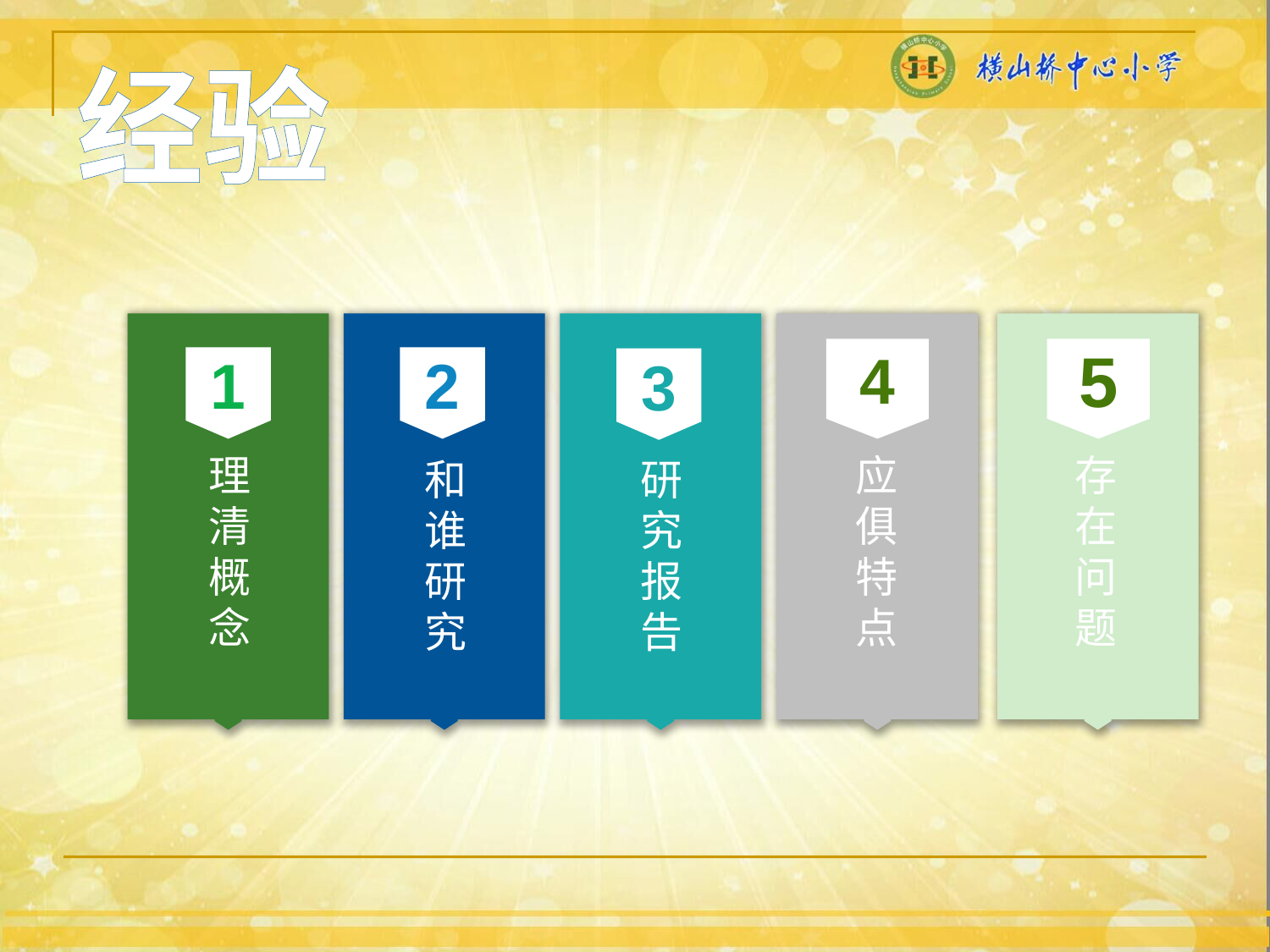

经验

1
理清概念

2
和谁研究

3
研究报告

4
5
应俱特点
存在问题